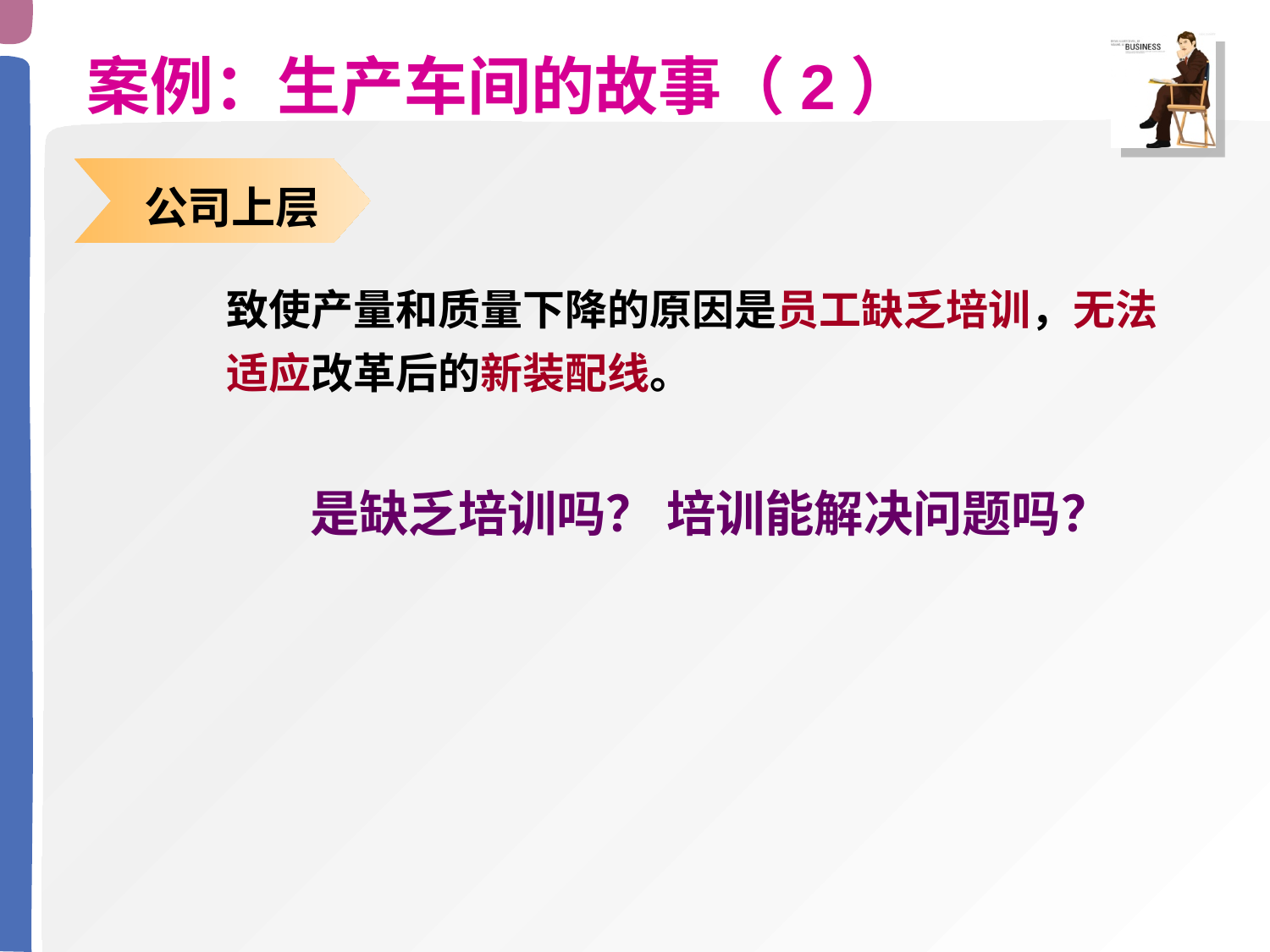

案例：生产车间的故事（2）
  公司上层
致使产量和质量下降的原因是员工缺乏培训，无法
适应改革后的新装配线。
是缺乏培训吗？ 培训能解决问题吗？